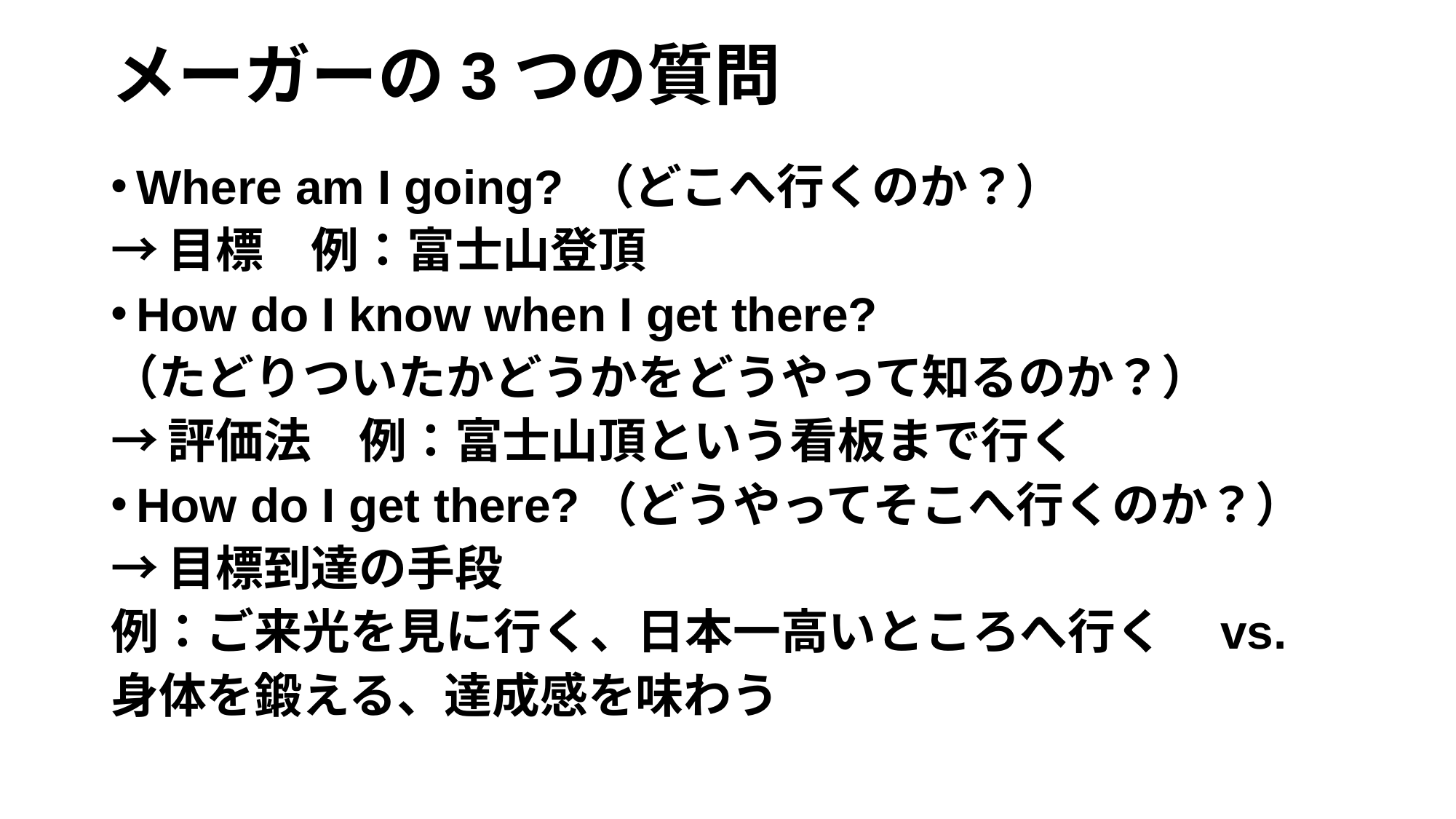

# メーガーの3つの質問
Where am I going? （どこへ行くのか？）
→目標　例：富士山登頂
How do I know when I get there?
（たどりついたかどうかをどうやって知るのか？）
→評価法　例：富士山頂という看板まで行く
How do I get there?（どうやってそこへ行くのか？）
→目標到達の手段
例：ご来光を見に行く、日本一高いところへ行く　vs.
身体を鍛える、達成感を味わう